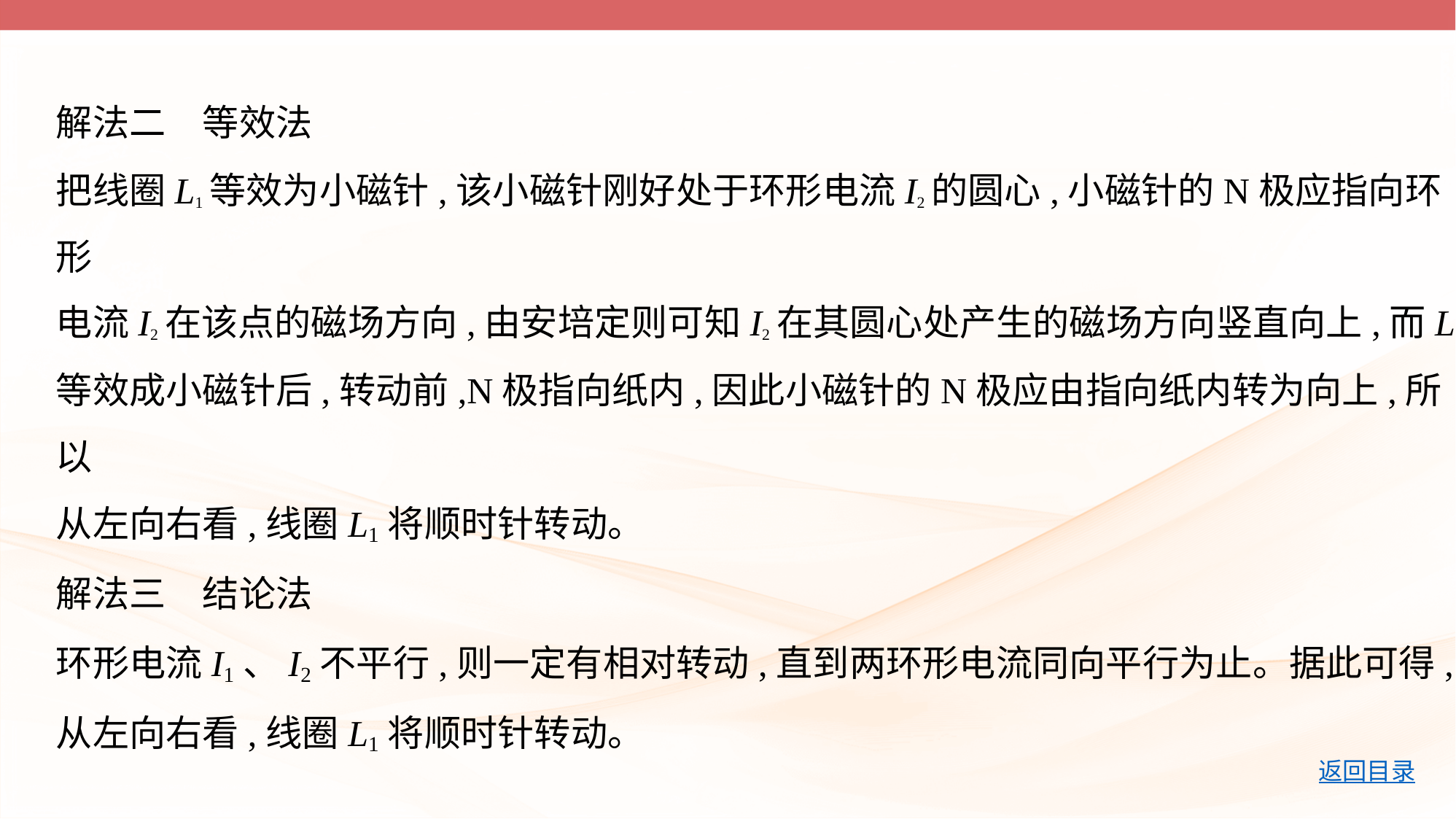

解法二　等效法
把线圈L1等效为小磁针,该小磁针刚好处于环形电流I2的圆心,小磁针的N极应指向环形
电流I2在该点的磁场方向,由安培定则可知I2在其圆心处产生的磁场方向竖直向上,而L1
等效成小磁针后,转动前,N极指向纸内,因此小磁针的N极应由指向纸内转为向上,所以
从左向右看,线圈L1将顺时针转动。
解法三　结论法
环形电流I1、I2不平行,则一定有相对转动,直到两环形电流同向平行为止。据此可得,
从左向右看,线圈L1将顺时针转动。